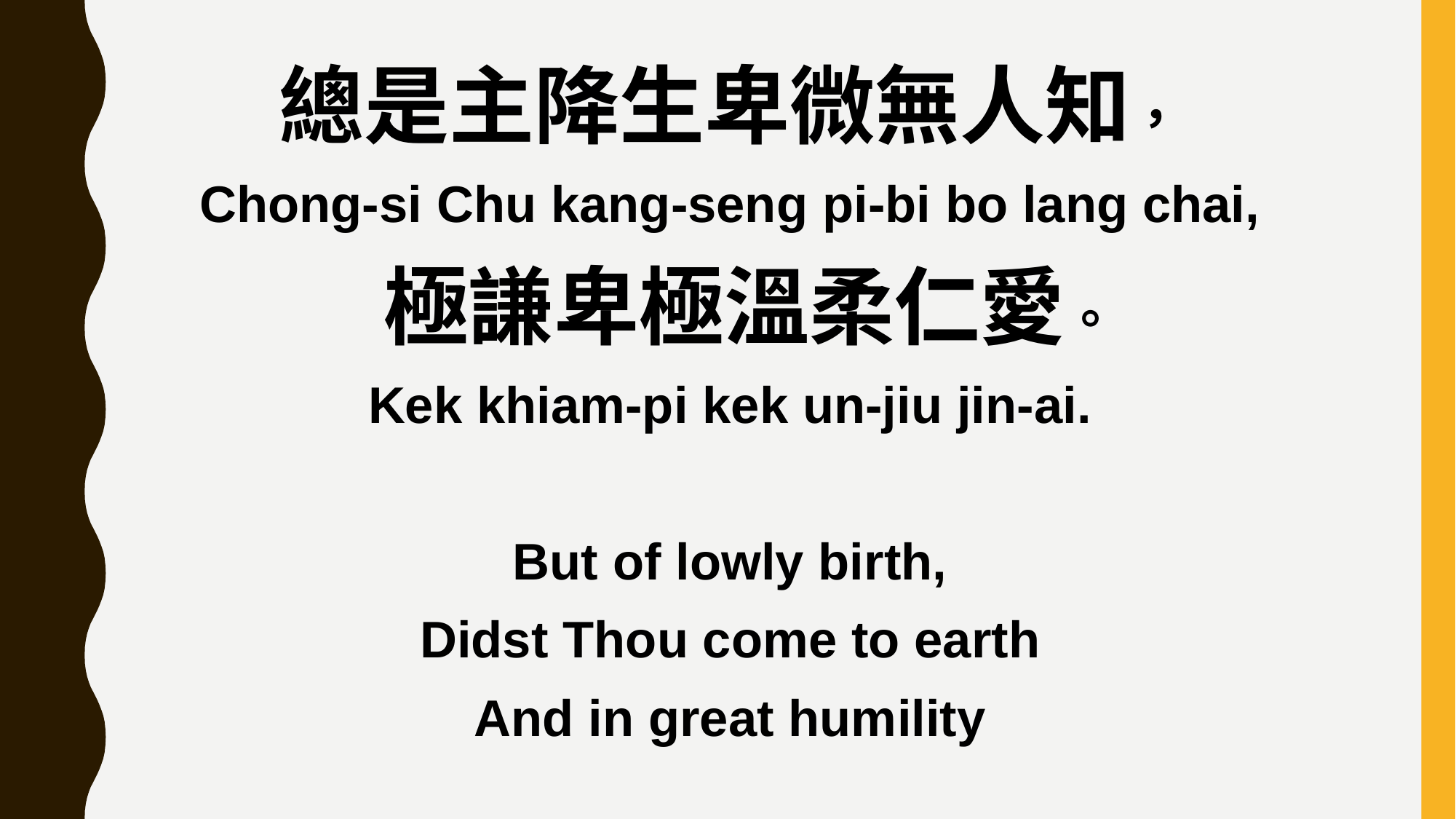

總是主降生卑微無人知，
Chong-si Chu kang-seng pi-bi bo lang chai,
 極謙卑極溫柔仁愛。
Kek khiam-pi kek un-jiu jin-ai.

But of lowly birth,
Didst Thou come to earth
And in great humility